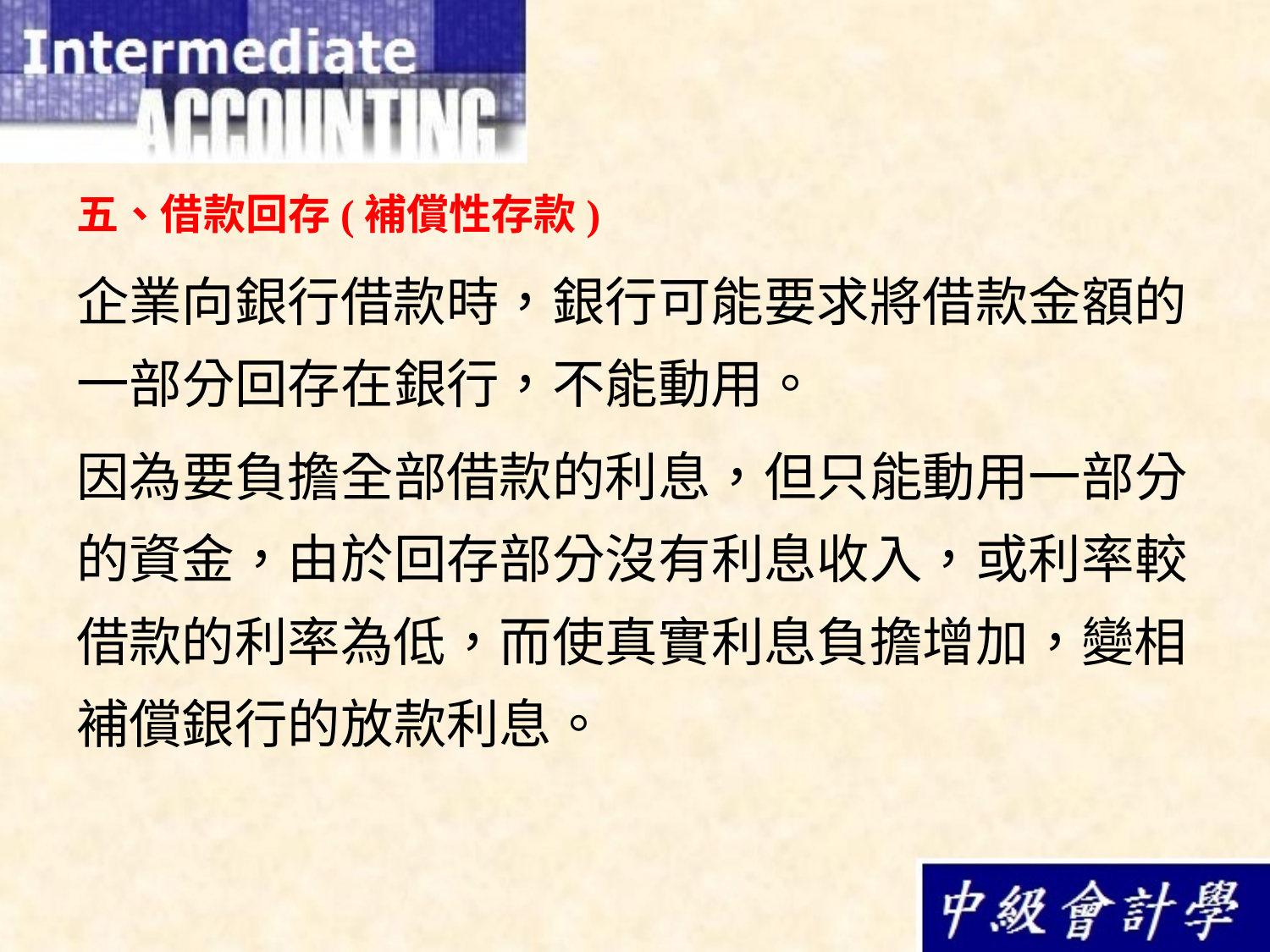

五、借款回存(補償性存款)
企業向銀行借款時，銀行可能要求將借款金額的一部分回存在銀行，不能動用。
因為要負擔全部借款的利息，但只能動用一部分的資金，由於回存部分沒有利息收入，或利率較借款的利率為低，而使真實利息負擔增加，變相補償銀行的放款利息。